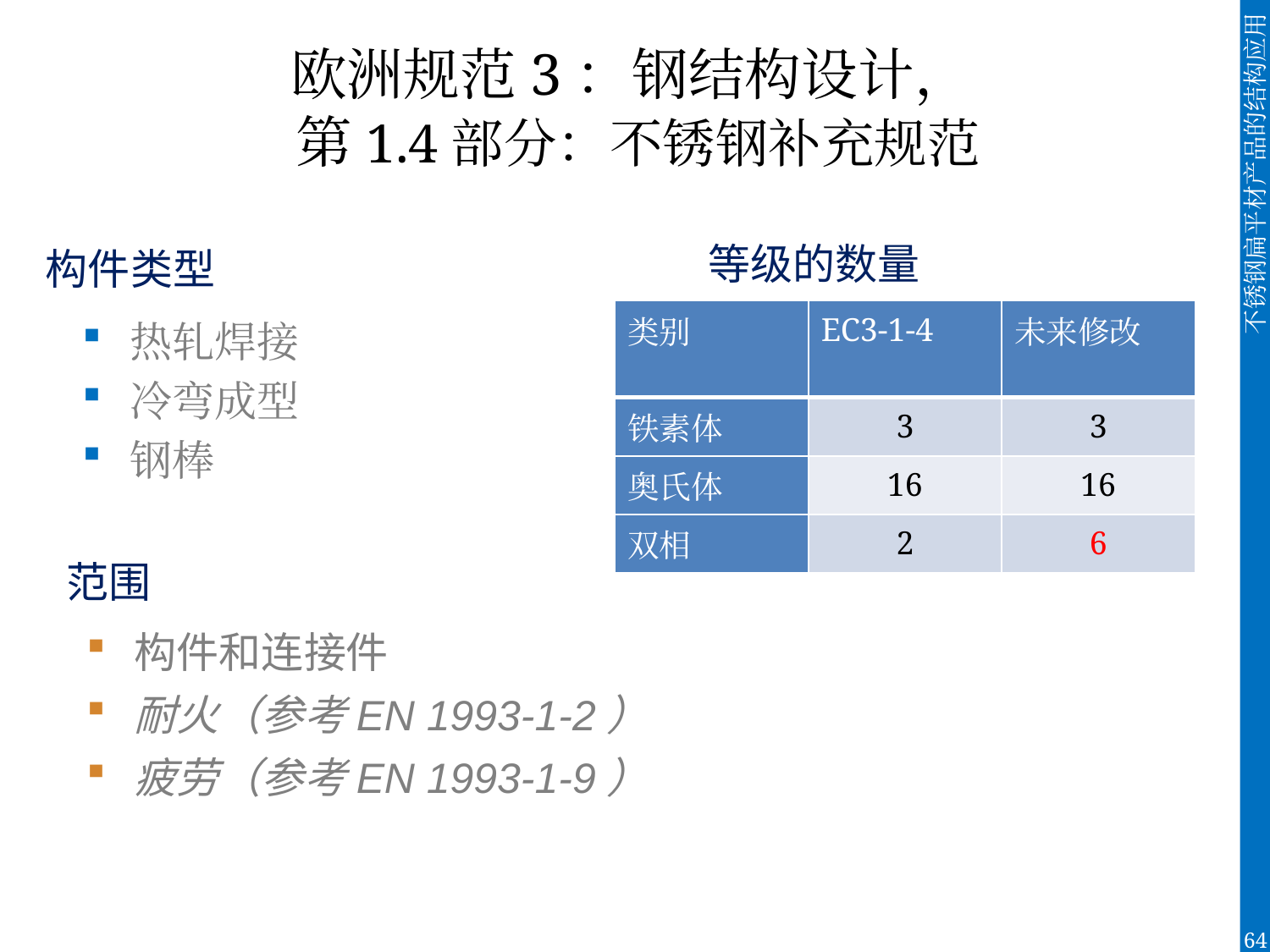

# 欧洲规范3：钢结构设计， 第1.4部分：不锈钢补充规范
等级的数量
构件类型
| 类别 | EC3-1-4 | 未来修改 |
| --- | --- | --- |
| 铁素体 | 3 | 3 |
| 奥氏体 | 16 | 16 |
| 双相 | 2 | 6 |
热轧焊接
冷弯成型
钢棒
范围
构件和连接件
耐火（参考EN 1993-1-2）
疲劳（参考EN 1993-1-9）
64